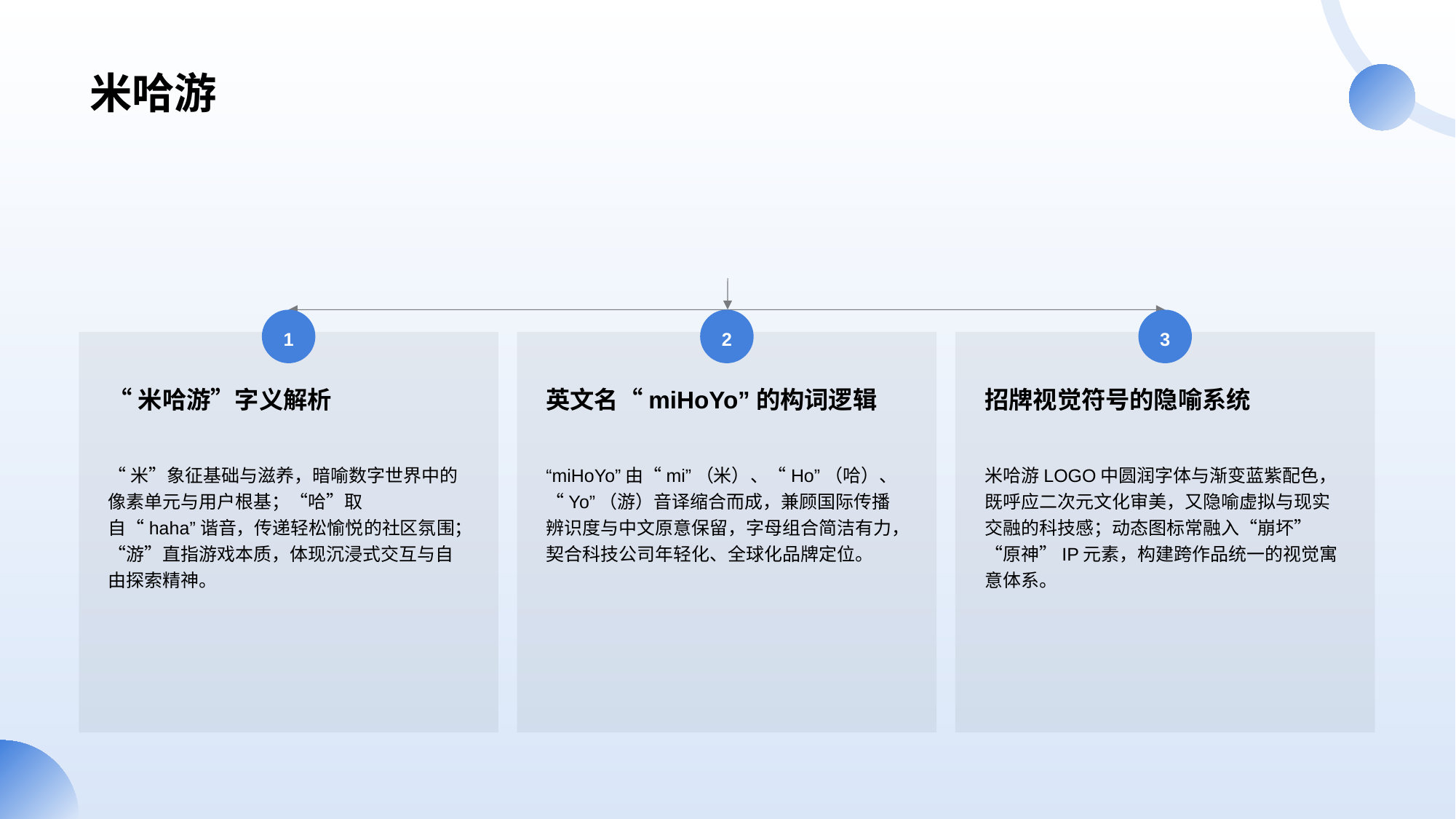

# 米哈游

1

“米哈游”字义解析
“米”象征基础与滋养，暗喻数字世界中的像素单元与用户根基；“哈”取自“haha”谐音，传递轻松愉悦的社区氛围；“游”直指游戏本质，体现沉浸式交互与自由探索精神。
2

英文名“miHoYo”的构词逻辑
“miHoYo”由“mi”（米）、“Ho”（哈）、“Yo”（游）音译缩合而成，兼顾国际传播辨识度与中文原意保留，字母组合简洁有力，契合科技公司年轻化、全球化品牌定位。
3

招牌视觉符号的隐喻系统
米哈游LOGO中圆润字体与渐变蓝紫配色，既呼应二次元文化审美，又隐喻虚拟与现实交融的科技感；动态图标常融入“崩坏”“原神”IP元素，构建跨作品统一的视觉寓意体系。